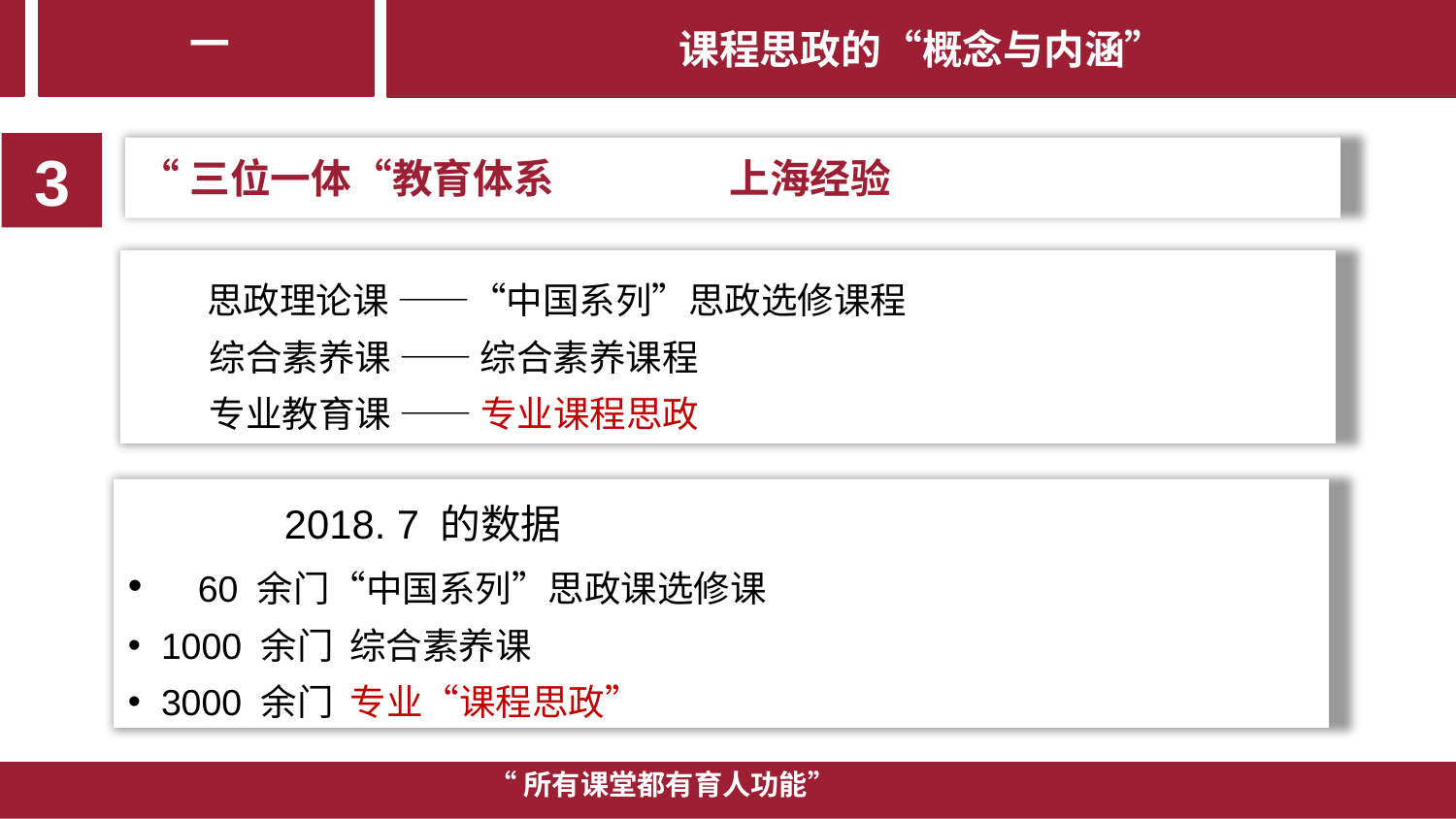

课程思政的“概念与内涵”
一
3
“三位一体“教育体系                   上海经验
       思政理论课 ——“中国系列”思政选修课程
        综合素养课 —— 综合素养课程
        专业教育课 —— 专业课程思政
              2018. 7 的数据
     60 余门“中国系列”思政课选修课
  1000 余门  综合素养课
  3000 余门  专业“课程思政”
“所有课堂都有育人功能”